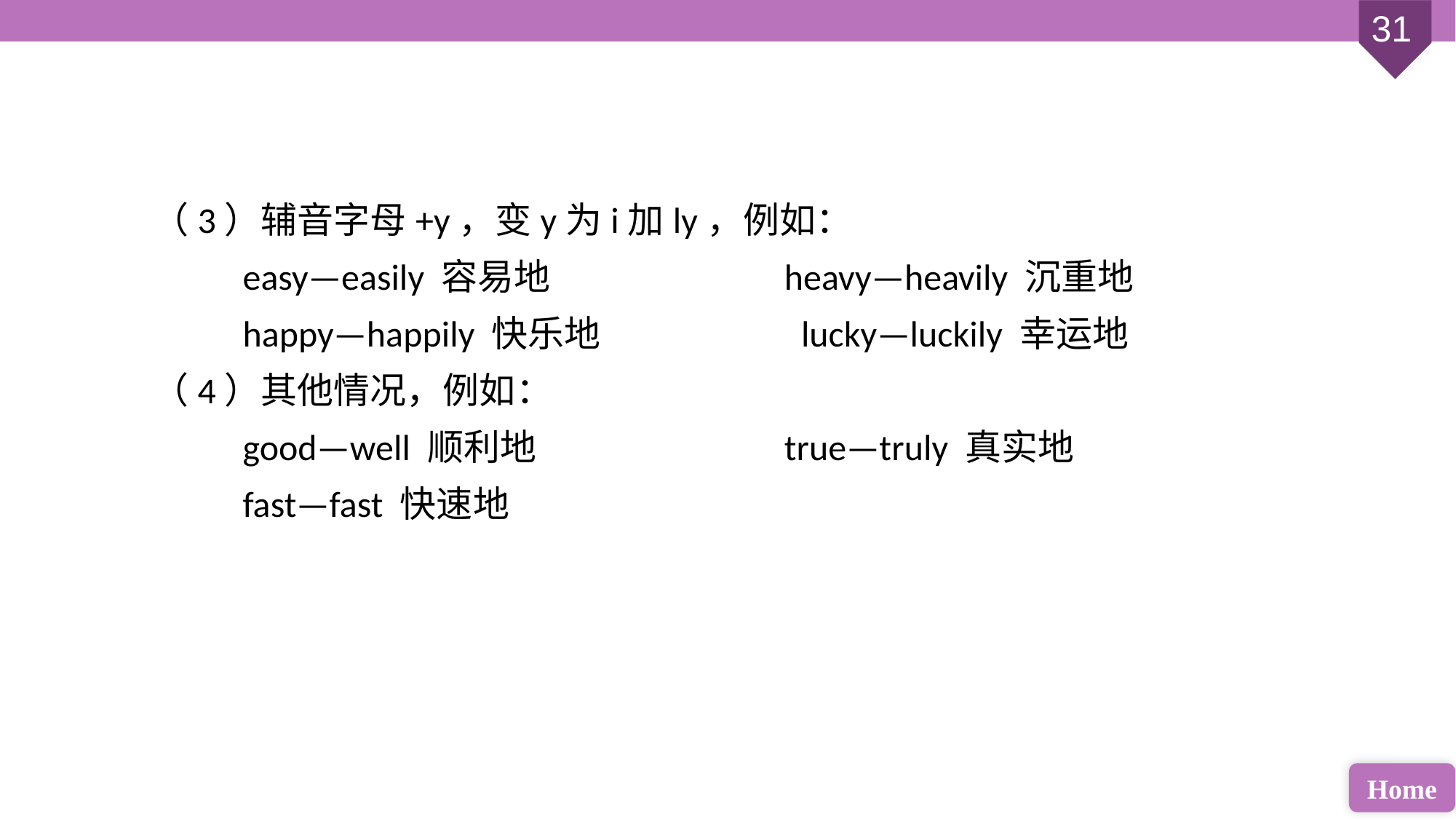

（3）辅音字母+y，变y为i加ly，例如：
           easy—easily 容易地 			heavy—heavily 沉重地
           happy—happily 快乐地		 lucky—luckily 幸运地
（4）其他情况，例如：
           good—well 顺利地 			true—truly 真实地
           fast—fast 快速地